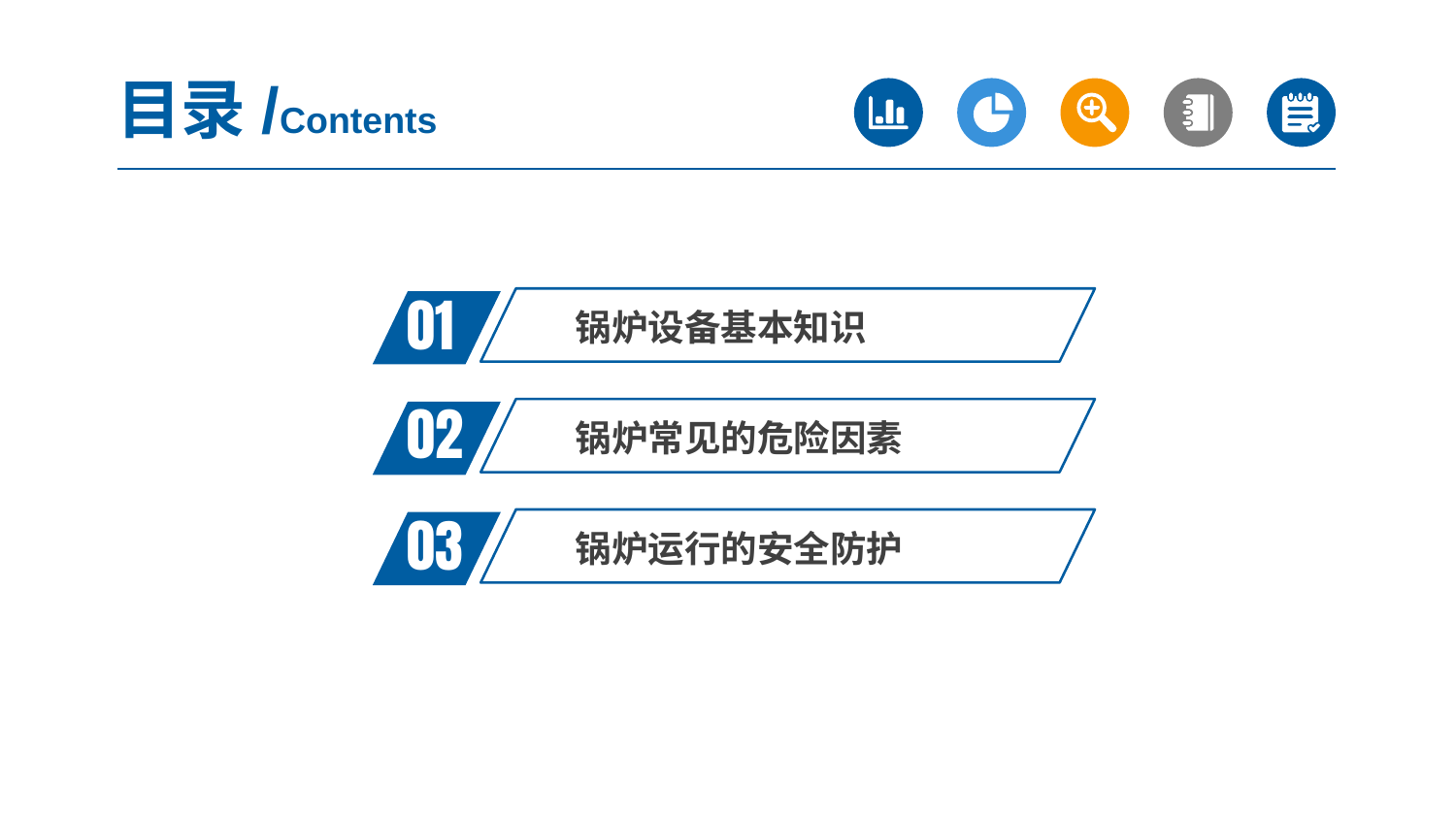

目录/Contents

01

锅炉设备基本知识
02

锅炉常见的危险因素
03

锅炉运行的安全防护